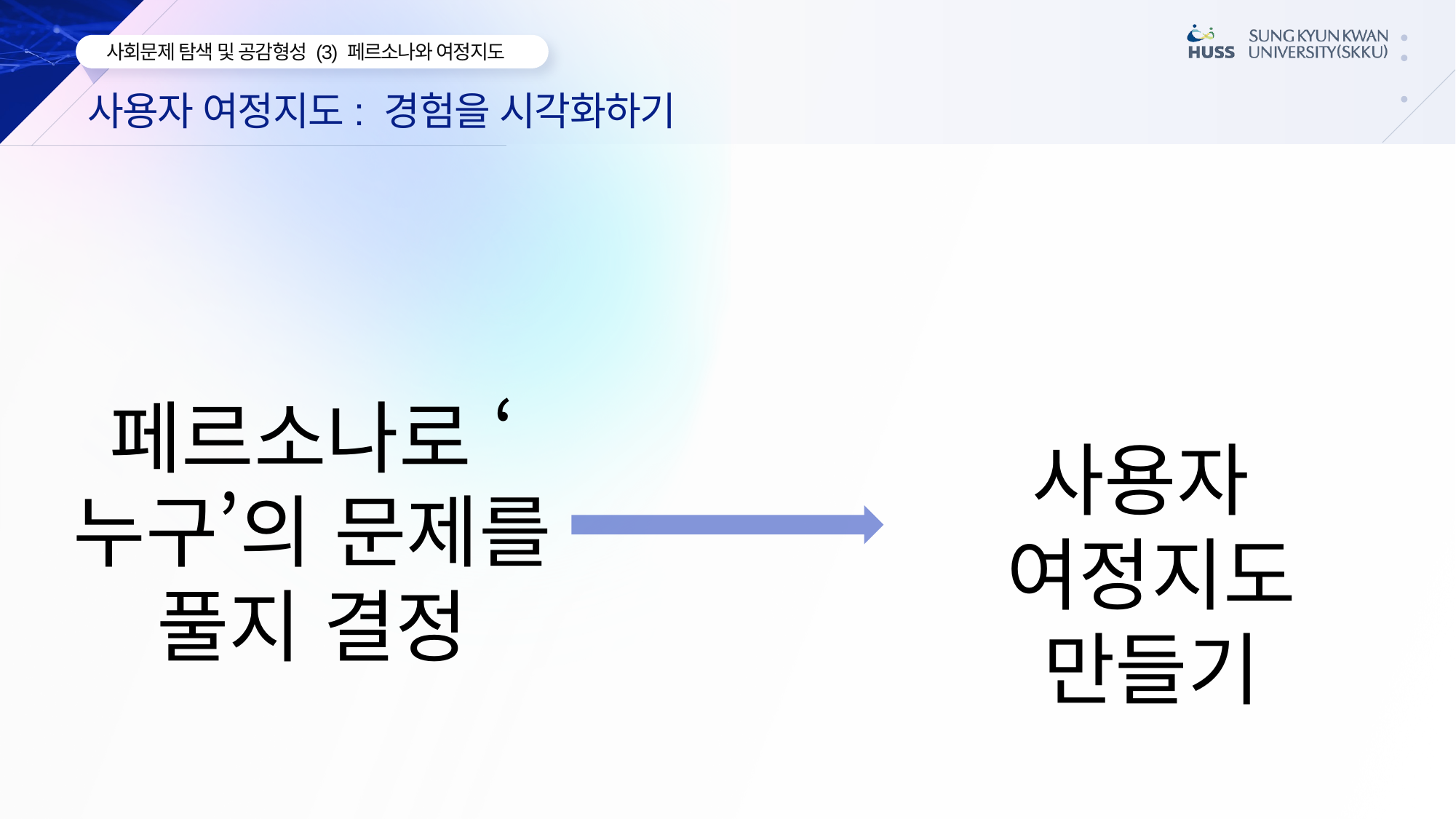

사용자 여정지도: 경험을 시각화하기

페르소나로 ‘누구’의 문제를 풀지 결정
사용자
여정지도 만들기